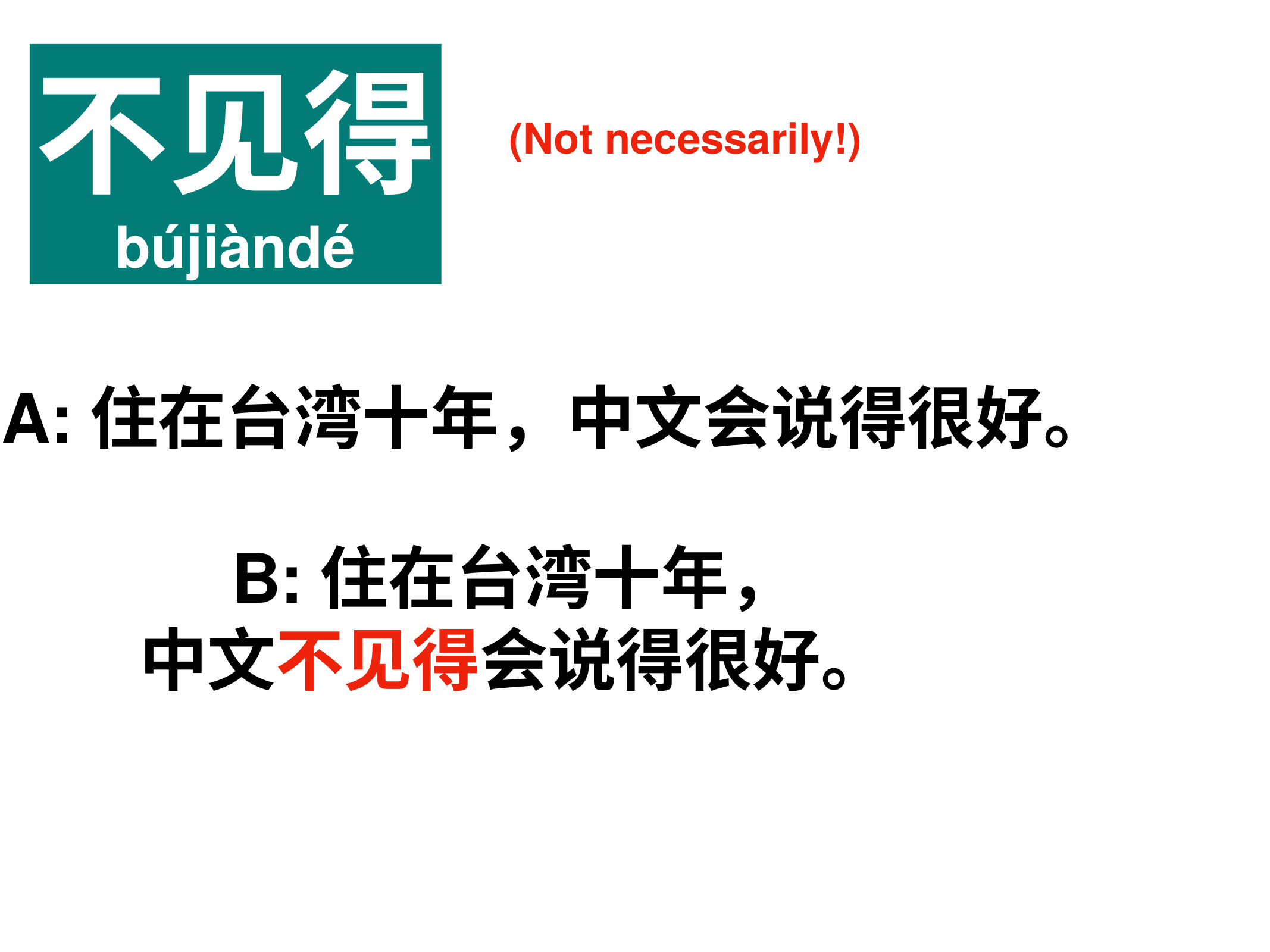

不见得
bújiàndé
(Not necessarily!)
A:住在台湾十年，中文会说得很好。
B:住在台湾十年，
中文不见得会说得很好。